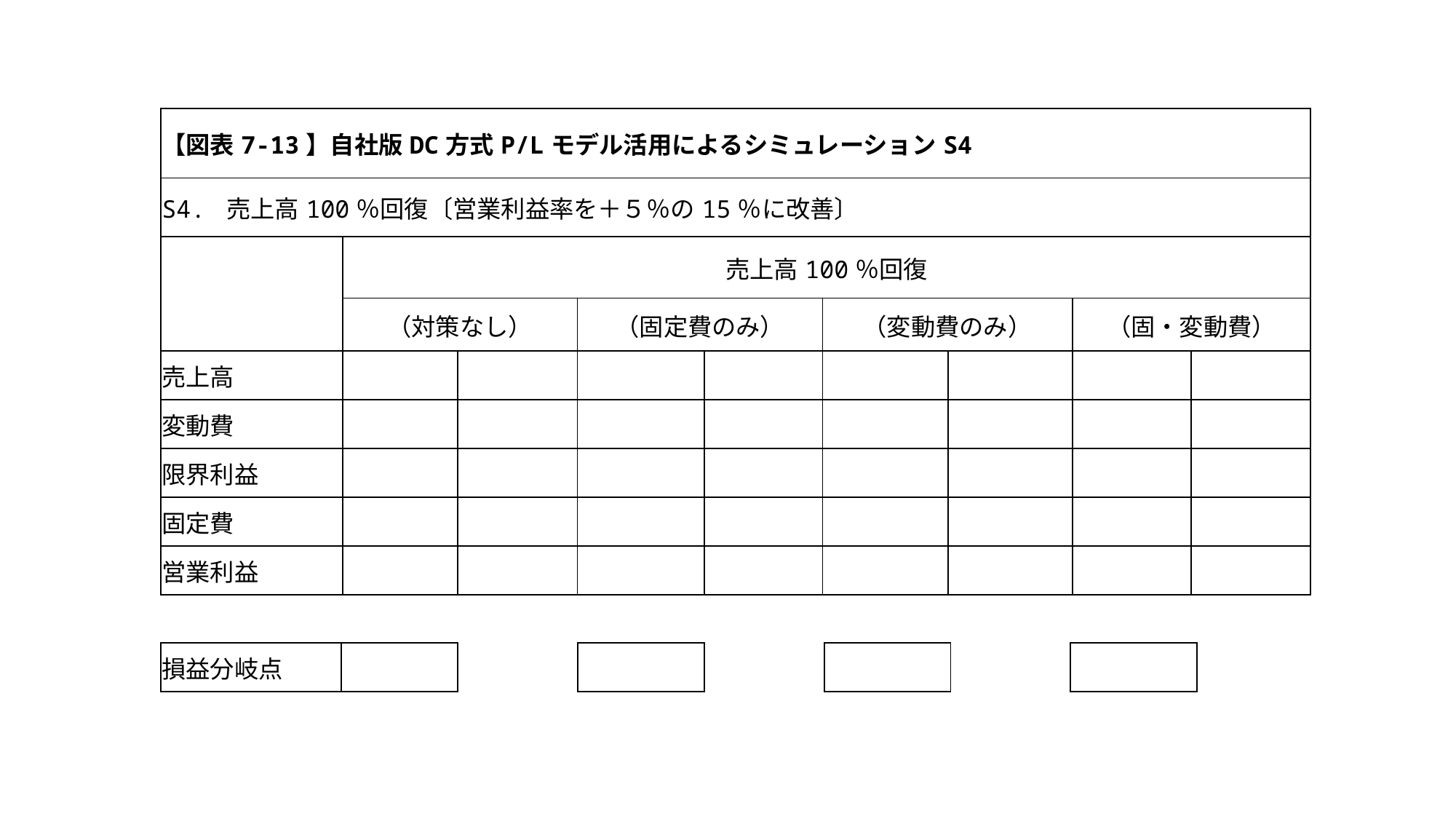

| 【図表7-13】自社版DC方式P/Lモデル活用によるシミュレーションS4 |  |  |  |  |  |  |  |  |
| --- | --- | --- | --- | --- | --- | --- | --- | --- |
| S4. 売上高100％回復〔営業利益率を＋５％の15％に改善〕 |  |  |  |  |  |  |  |  |
|  | 売上高100％回復 |  |  |  |  |  |  |  |
|  | （対策なし） |  | （固定費のみ） |  | （変動費のみ） |  | （固・変動費） |  |
| 売上高 |  |  |  |  |  |  |  |  |
| 変動費 |  |  |  |  |  |  |  |  |
| 限界利益 |  |  |  |  |  |  |  |  |
| 固定費 |  |  |  |  |  |  |  |  |
| 営業利益 |  |  |  |  |  |  |  |  |
|  |
| --- |
| 損益分岐点 |  |
| --- | --- |
|  |
| --- |
|  |
| --- |